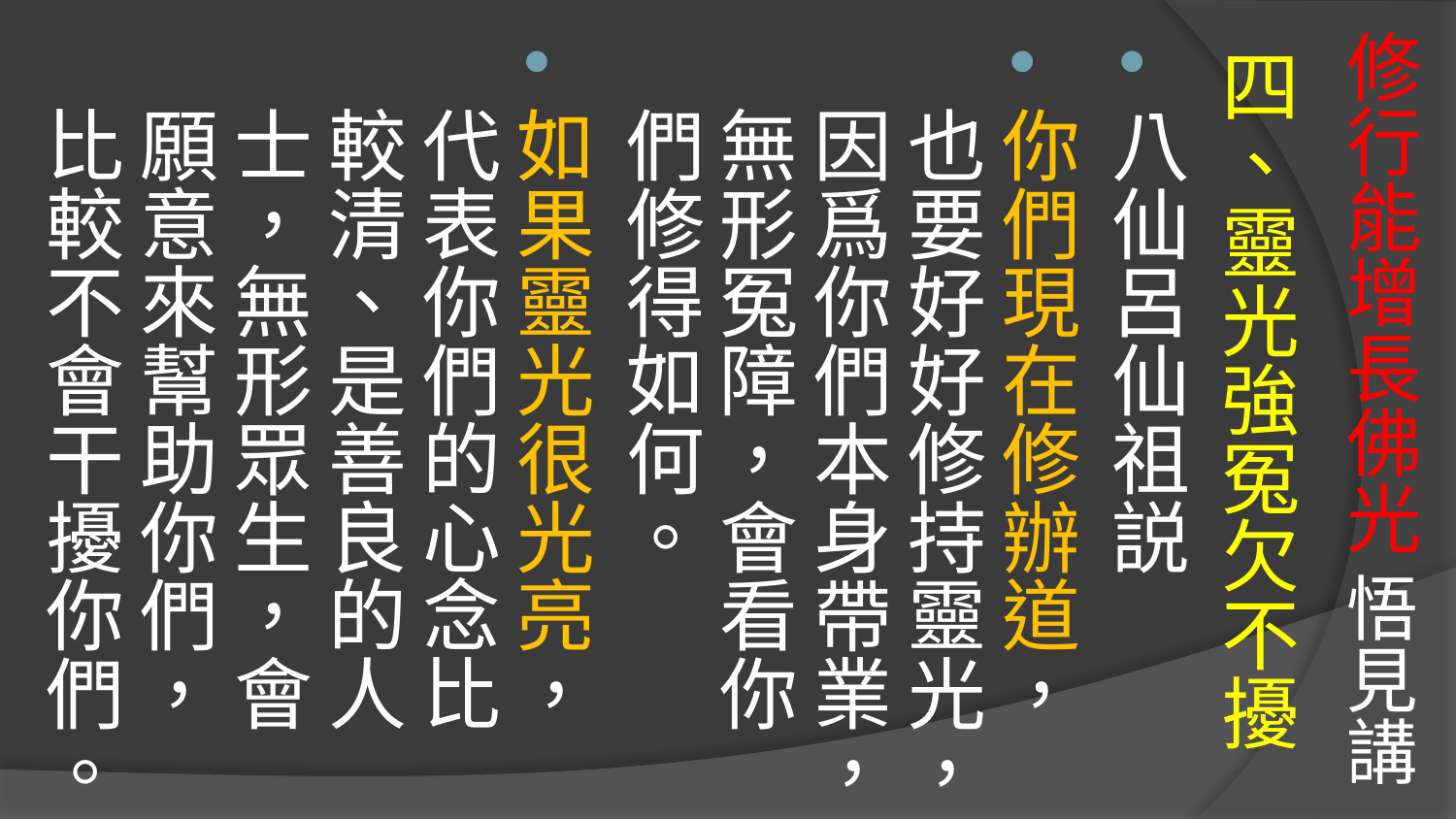

# 修行能增長佛光 悟見講
四、靈光強冤欠不擾
八仙呂仙祖説
你們現在修辦道，也要好好修持靈光，因爲你們本身帶業，無形冤障，會看你們修得如何。
如果靈光很光亮，代表你們的心念比較清、是善良的人士，無形眾生，會願意來幫助你們，比較不會干擾你們。